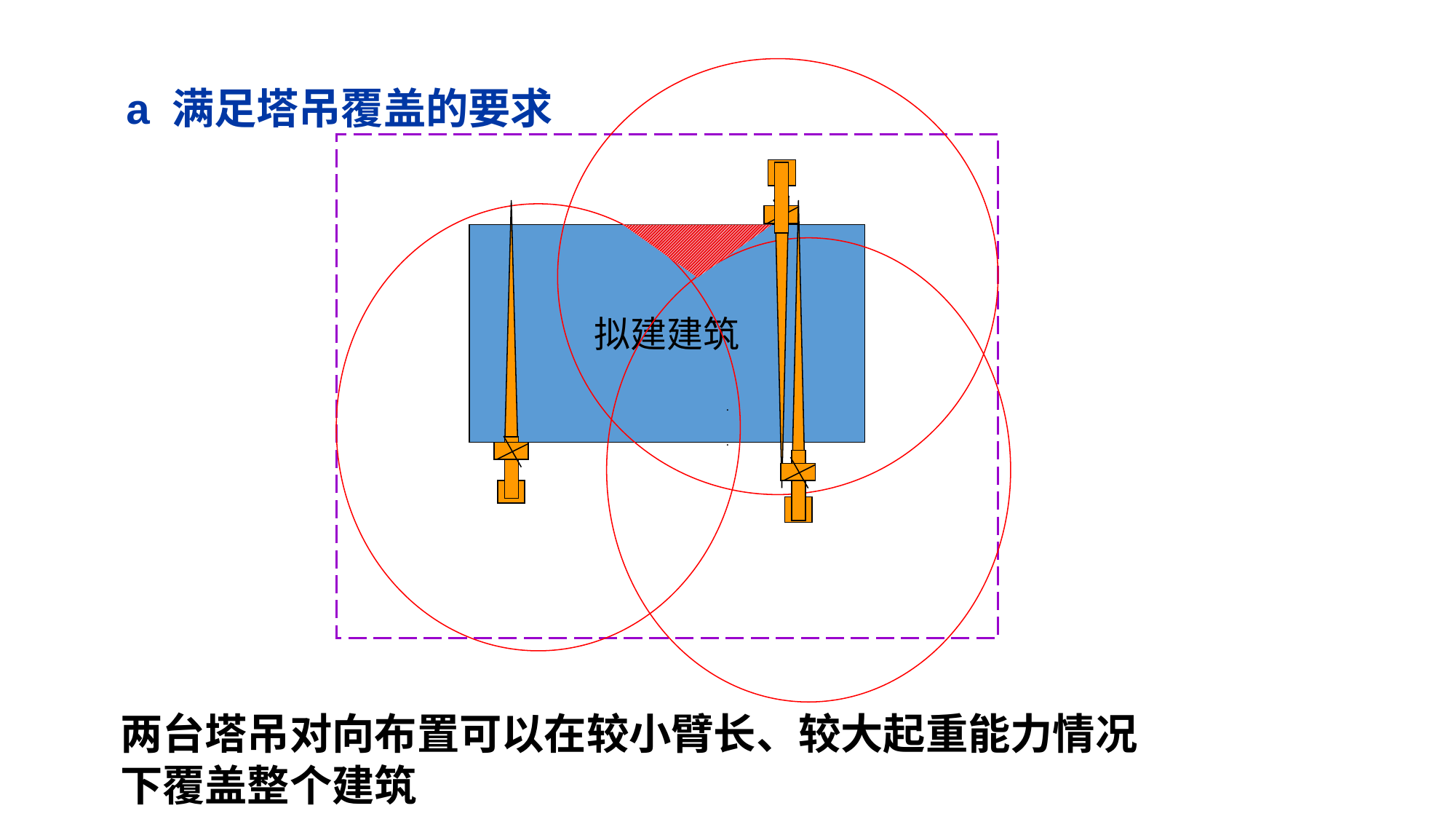

a 满足塔吊覆盖的要求
# .

拟建建筑

.

两台塔吊对向布置可以在较小臂长、较大起重能力情况下覆盖整个建筑